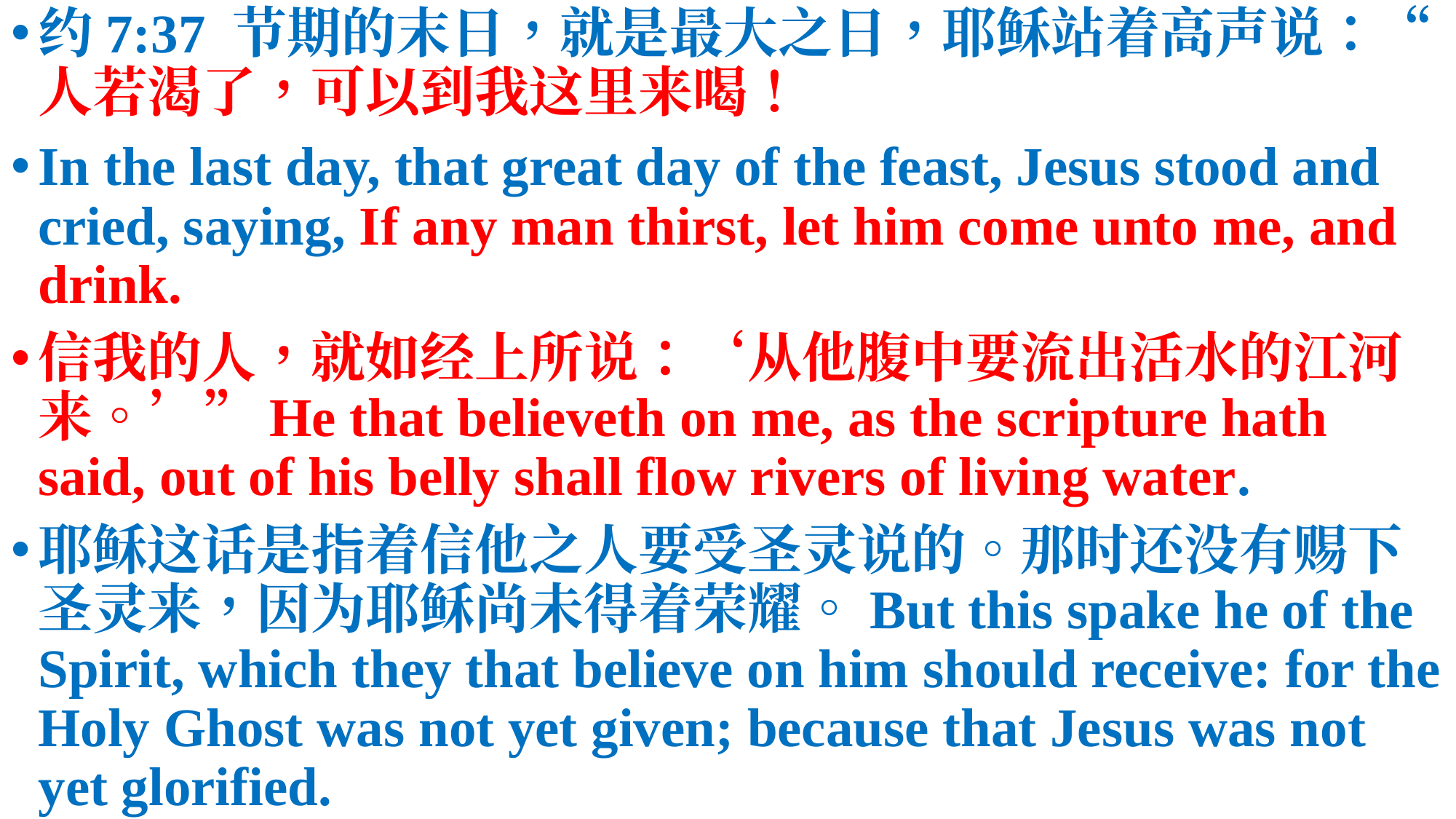

约7:37 节期的末日，就是最大之日，耶稣站着高声说：“人若渴了，可以到我这里来喝！
In the last day, that great day of the feast, Jesus stood and cried, saying, If any man thirst, let him come unto me, and drink.
信我的人，就如经上所说：‘从他腹中要流出活水的江河来。’”He that believeth on me, as the scripture hath said, out of his belly shall flow rivers of living water.
耶稣这话是指着信他之人要受圣灵说的。那时还没有赐下圣灵来，因为耶稣尚未得着荣耀。But this spake he of the Spirit, which they that believe on him should receive: for the Holy Ghost was not yet given; because that Jesus was not yet glorified.